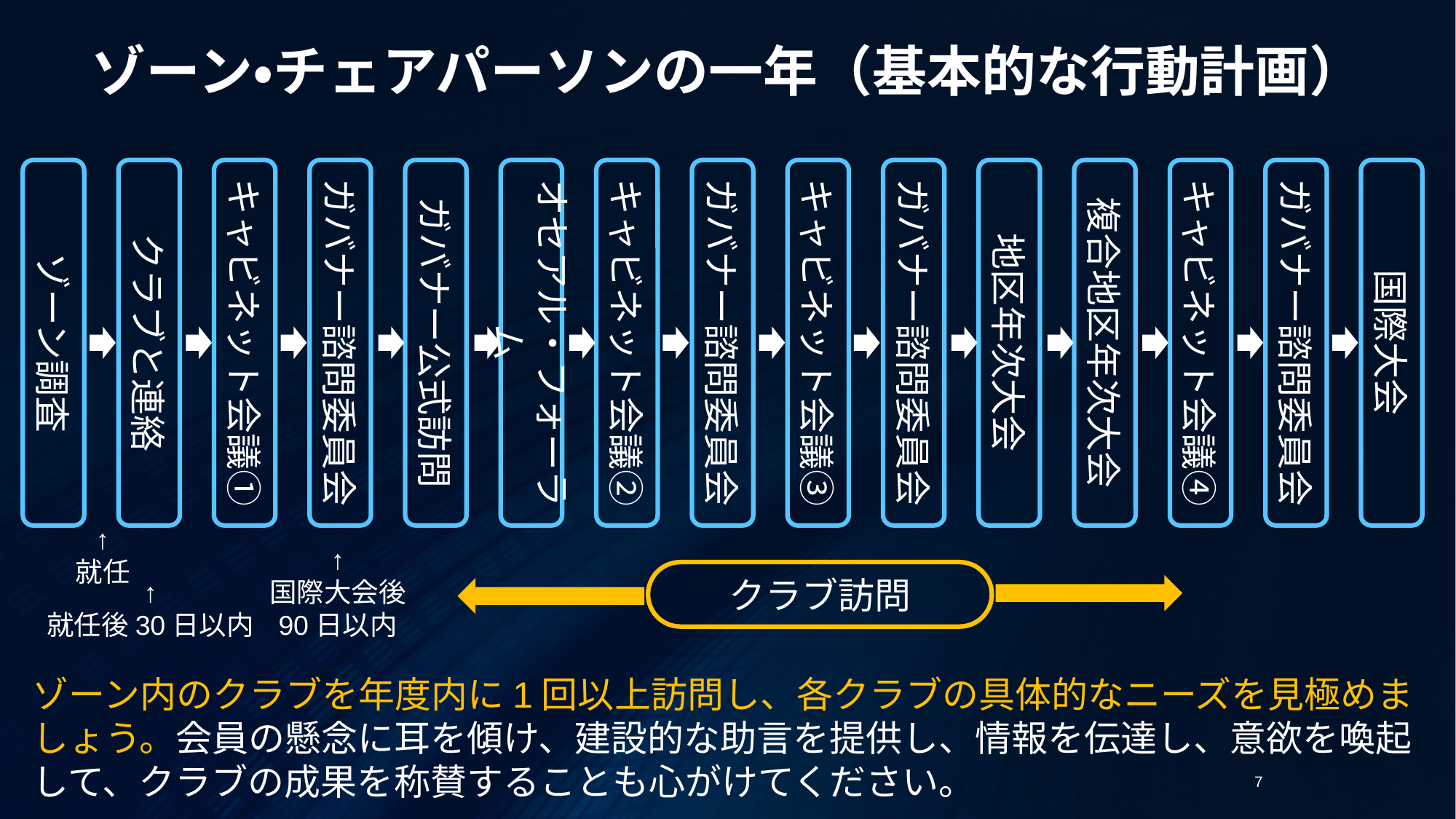

ゾーン・チェアパーソンの一年（基本的な行動計画）
ゾーン調査
クラブと連絡
キャビネット会議①
ガバナー諮問委員会
ガバナー公式訪問
オセアル・フォーラム
キャビネット会議②
ガバナー諮問委員会
キャビネット会議③
ガバナー諮問委員会
地区年次大会
複合地区年次大会
キャビネット会議④
ガバナー諮問委員会
国際大会

↑
就任
↑
国際大会後
90日以内
クラブ訪問
↑
就任後30日以内

ゾーン内のクラブを年度内に1回以上訪問し、各クラブの具体的なニーズを見極めましょう。会員の懸念に耳を傾け、建設的な助言を提供し、情報を伝達し、意欲を喚起して、クラブの成果を称賛することも心がけてください。
7